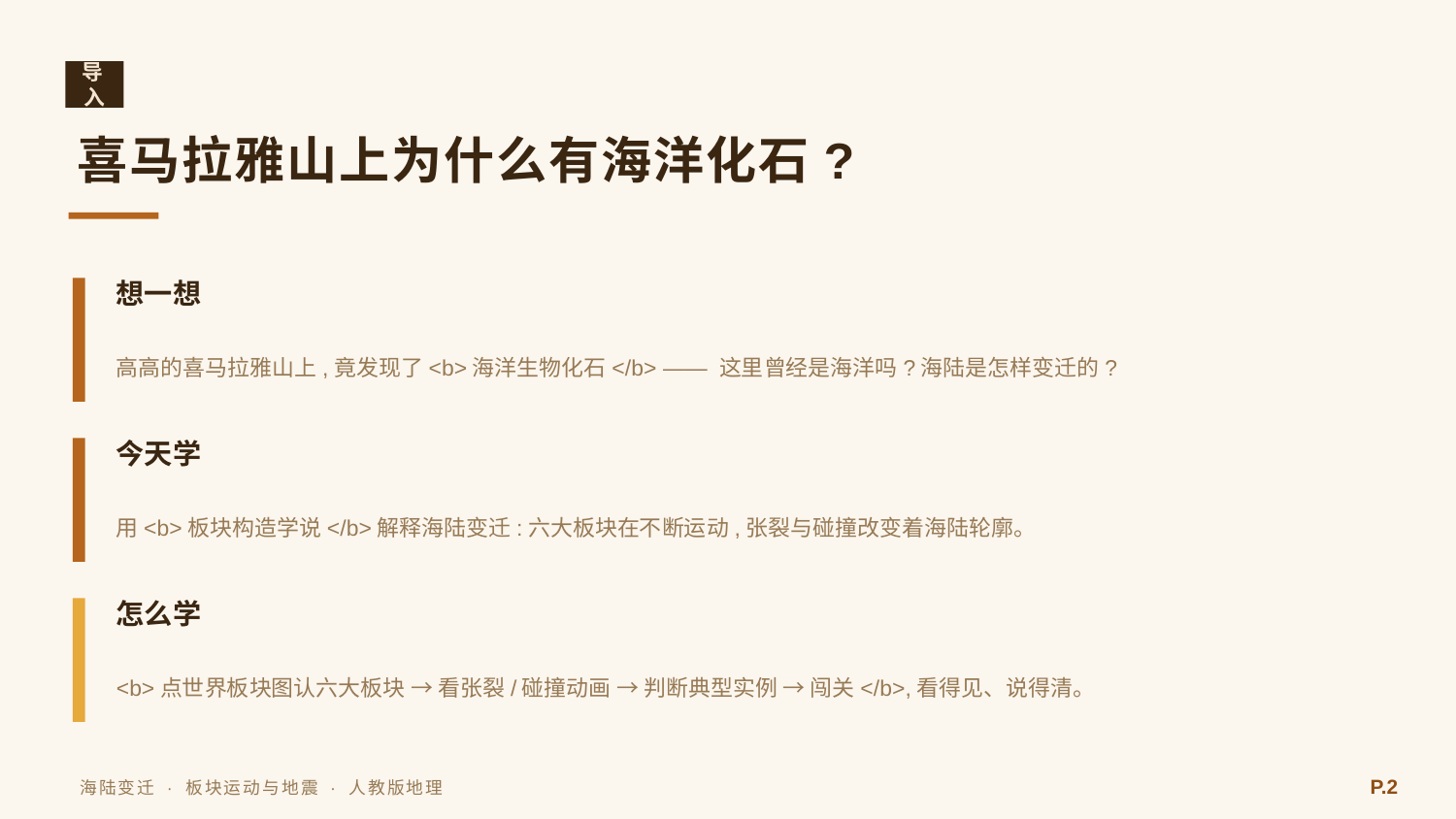

导入

喜马拉雅山上为什么有海洋化石?

想一想

高高的喜马拉雅山上,竟发现了<b>海洋生物化石</b> —— 这里曾经是海洋吗?海陆是怎样变迁的?
今天学

用<b>板块构造学说</b>解释海陆变迁:六大板块在不断运动,张裂与碰撞改变着海陆轮廓。
怎么学

<b>点世界板块图认六大板块 → 看张裂/碰撞动画 → 判断典型实例 → 闯关</b>,看得见、说得清。
P.2
海陆变迁 · 板块运动与地震 · 人教版地理